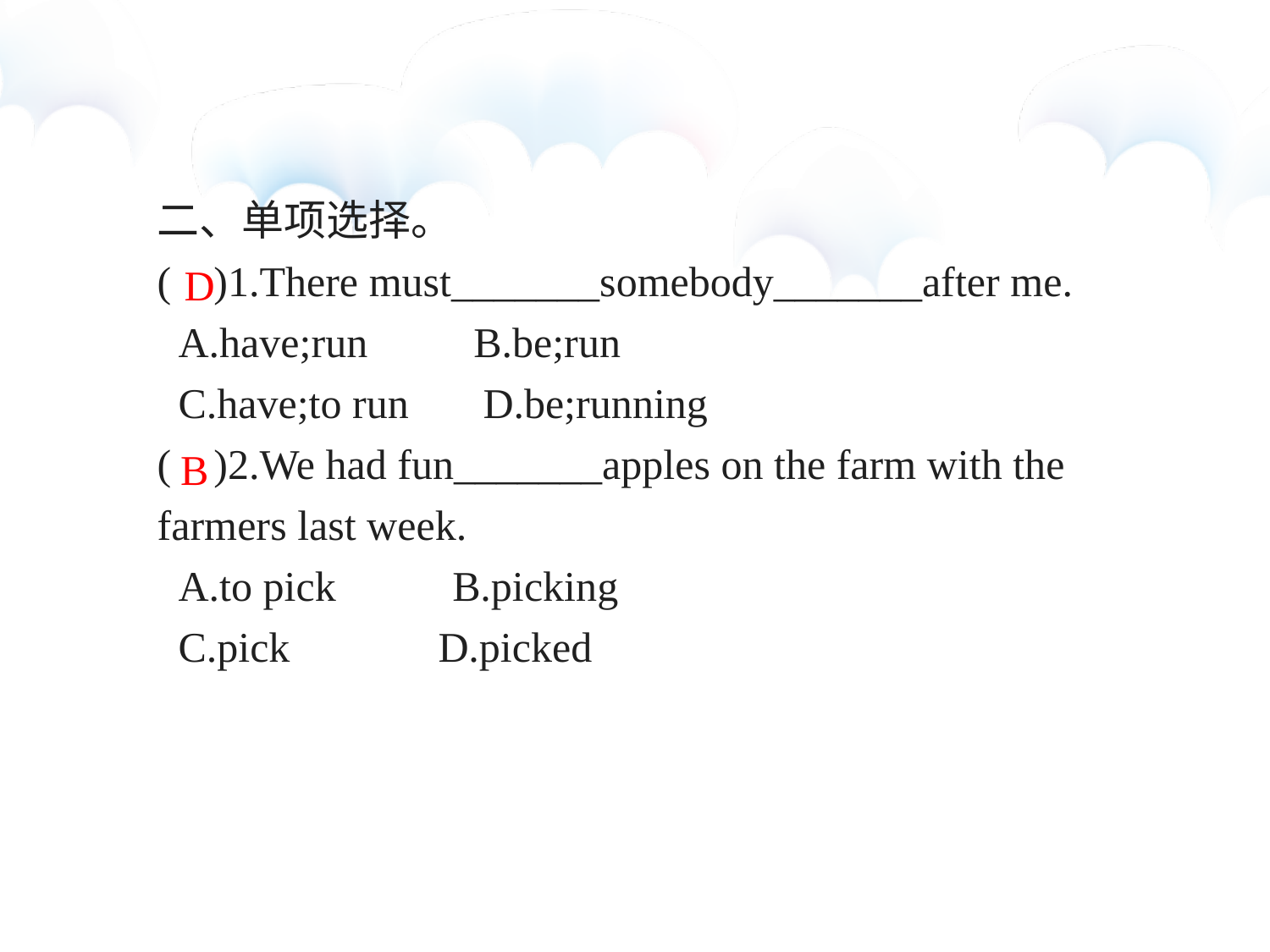

二、单项选择。
(    )1.There must_______somebody_______after me.
  A.have;run          B.be;run
  C.have;to run       D.be;running
(    )2.We had fun_______apples on the farm with the farmers last week.
  A.to pick           B.picking
  C.pick              D.picked
D
B